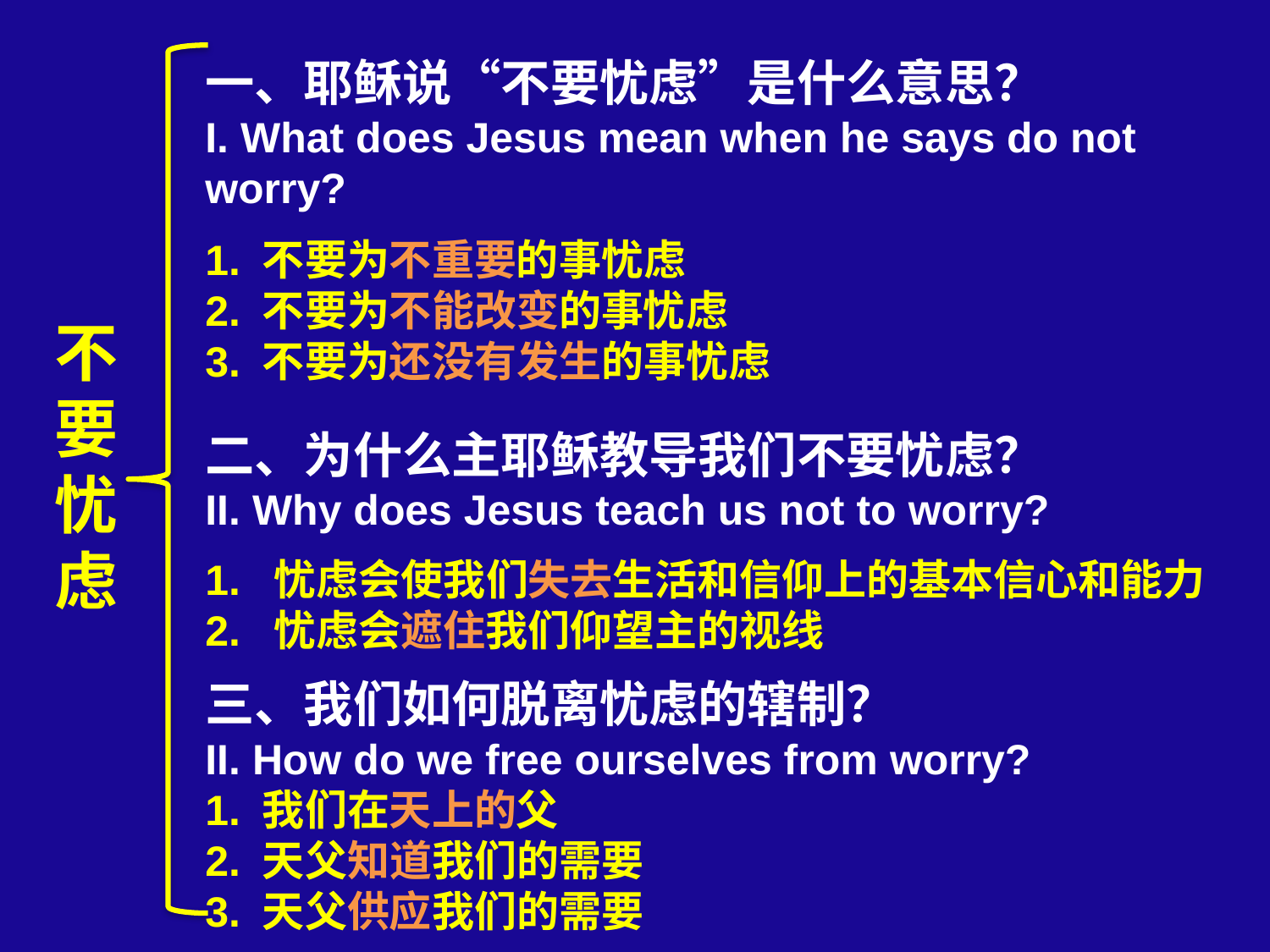

一、耶稣说“不要忧虑”是什么意思？
I. What does Jesus mean when he says do not worry?

1. 不要为不重要的事忧虑
2. 不要为不能改变的事忧虑
3. 不要为还没有发生的事忧虑

二、为什么主耶稣教导我们不要忧虑？
II. Why does Jesus teach us not to worry?

1.  忧虑会使我们失去生活和信仰上的基本信心和能力
2.  忧虑会遮住我们仰望主的视线

三、我们如何脱离忧虑的辖制？
II. How do we free ourselves from worry?
1. 我们在天上的父
2. 天父知道我们的需要
3. 天父供应我们的需要
 不要忧虑